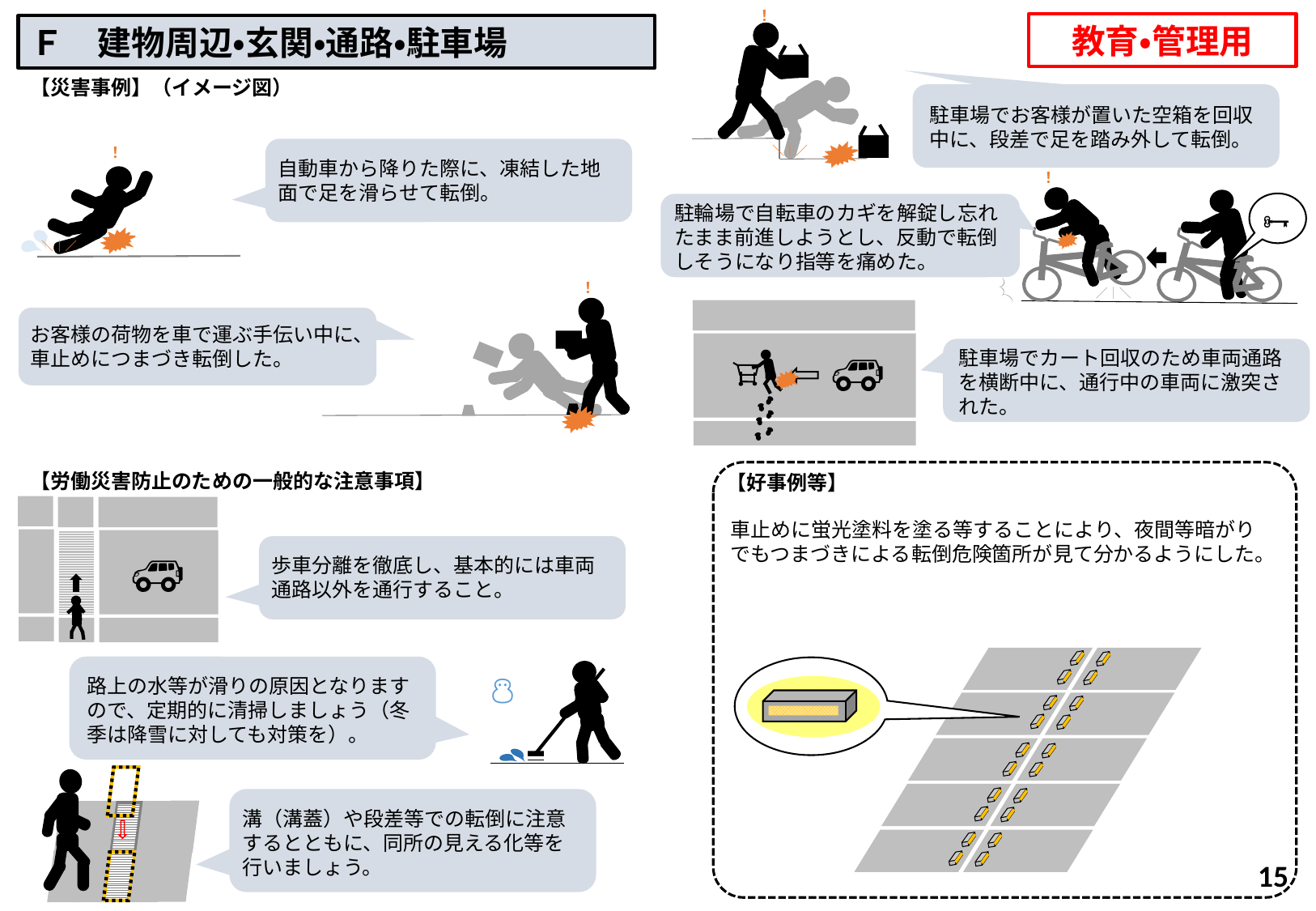

！

＼｜／

教育・管理用
Ｆ　建物周辺・玄関・通路・駐車場
【災害事例】（イメージ図）

駐車場でお客様が置いた空箱を回収中に、段差で足を踏み外して転倒。
！

自動車から降りた際に、凍結した地面で足を滑らせて転倒。
！

🗝

＼｜／

駐輪場で自転車のカギを解錠し忘れたまま前進しようとし、反動で転倒しそうになり指等を痛めた。
！

お客様の荷物を車で運ぶ手伝い中に、車止めにつまづき転倒した。

＼｜／

🚙

駐車場でカート回収のため車両通路を横断中に、通行中の車両に激突された。

【労働災害防止のための一般的な注意事項】

【好事例等】

🚙

車止めに蛍光塗料を塗る等することにより、夜間等暗がりでもつまづきによる転倒危険箇所が見て分かるようにした。

歩車分離を徹底し、基本的には車両通路以外を通行すること。

⛄
路上の水等が滑りの原因となりますので、定期的に清掃しましょう（冬季は降雪に対しても対策を）。

溝（溝蓋）や段差等での転倒に注意するとともに、同所の見える化等を行いましょう。

15